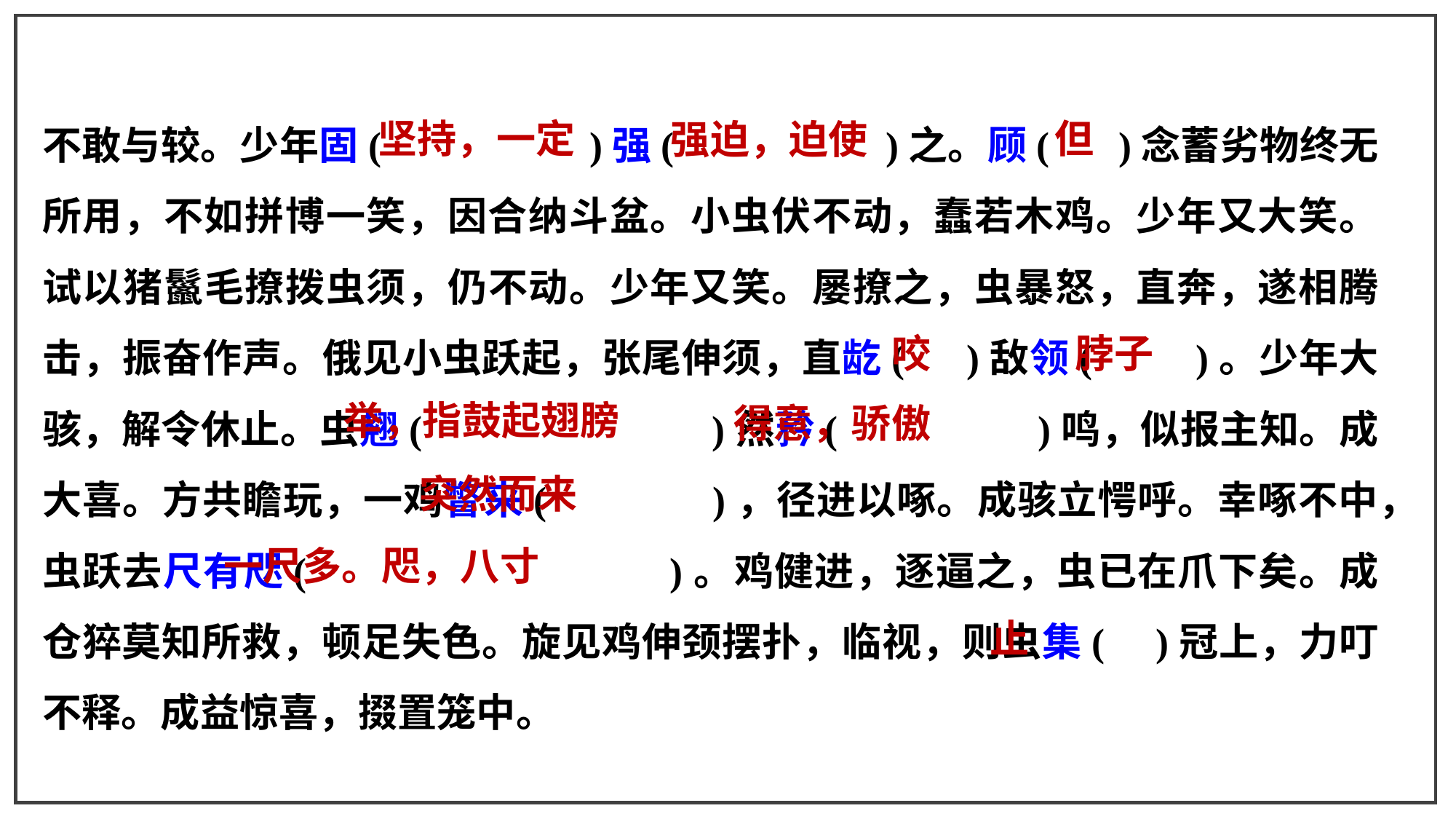

不敢与较。少年固(	          	)强(  	                   )之。顾(       )念蓄劣物终无所用，不如拼博一笑，因合纳斗盆。小虫伏不动，蠢若木鸡。少年又大笑。试以猪鬣毛撩拨虫须，仍不动。少年又笑。屡撩之，虫暴怒，直奔，遂相腾击，振奋作声。俄见小虫跃起，张尾伸须，直龁(      )敌领(          )。少年大骇，解令休止。虫翘(                             )然矜(                    )鸣，似报主知。成大喜。方共瞻玩，一鸡瞥来(  	           )，径进以啄。成骇立愕呼。幸啄不中，虫跃去尺有咫(		   	       )。鸡健进，逐逼之，虫已在爪下矣。成仓猝莫知所救，顿足失色。旋见鸡伸颈摆扑，临视，则虫集(     )冠上，力叮不释。成益惊喜，掇置笼中。
但
坚持，一定
强迫，迫使
脖子
咬
举，指鼓起翅膀
得意，骄傲
突然而来
一尺多。咫，八寸
止